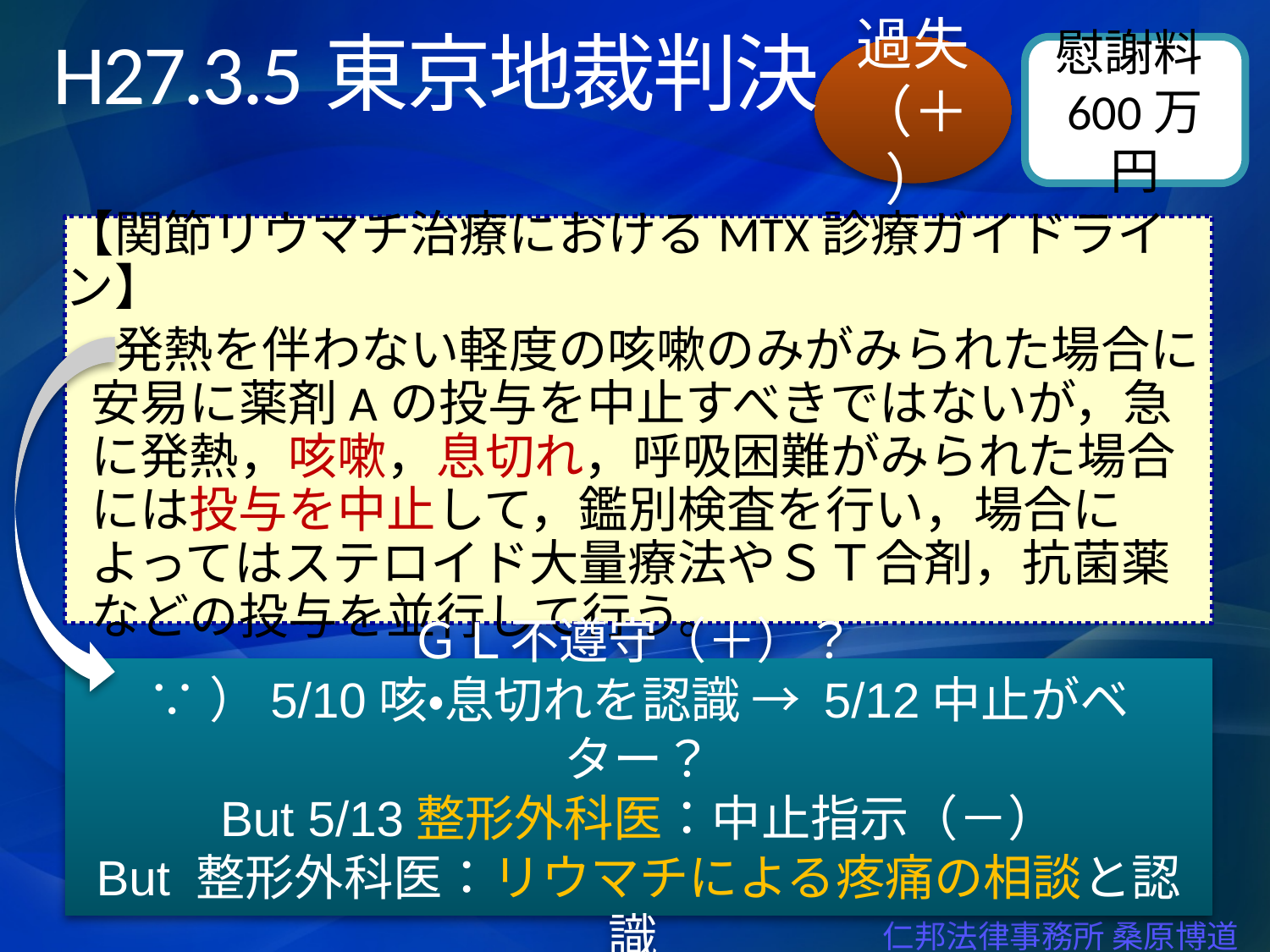

# H27.3.5東京地裁判決
過失
（＋）
慰謝料600万円

【関節リウマチ治療におけるMTX診療ガイドライン】
　発熱を伴わない軽度の咳嗽のみがみられた場合に安易に薬剤Aの投与を中止すべきではないが，急に発熱，咳嗽，息切れ，呼吸困難がみられた場合には投与を中止して，鑑別検査を行い，場合によってはステロイド大量療法やＳＴ合剤，抗菌薬などの投与を並行して行う。

ＧＬ不遵守（＋）？
∵）5/10咳・息切れを認識 → 5/12中止がベター？
But 5/13整形外科医：中止指示（－）
But 整形外科医：リウマチによる疼痛の相談と認識
仁邦法律事務所 桑原博道